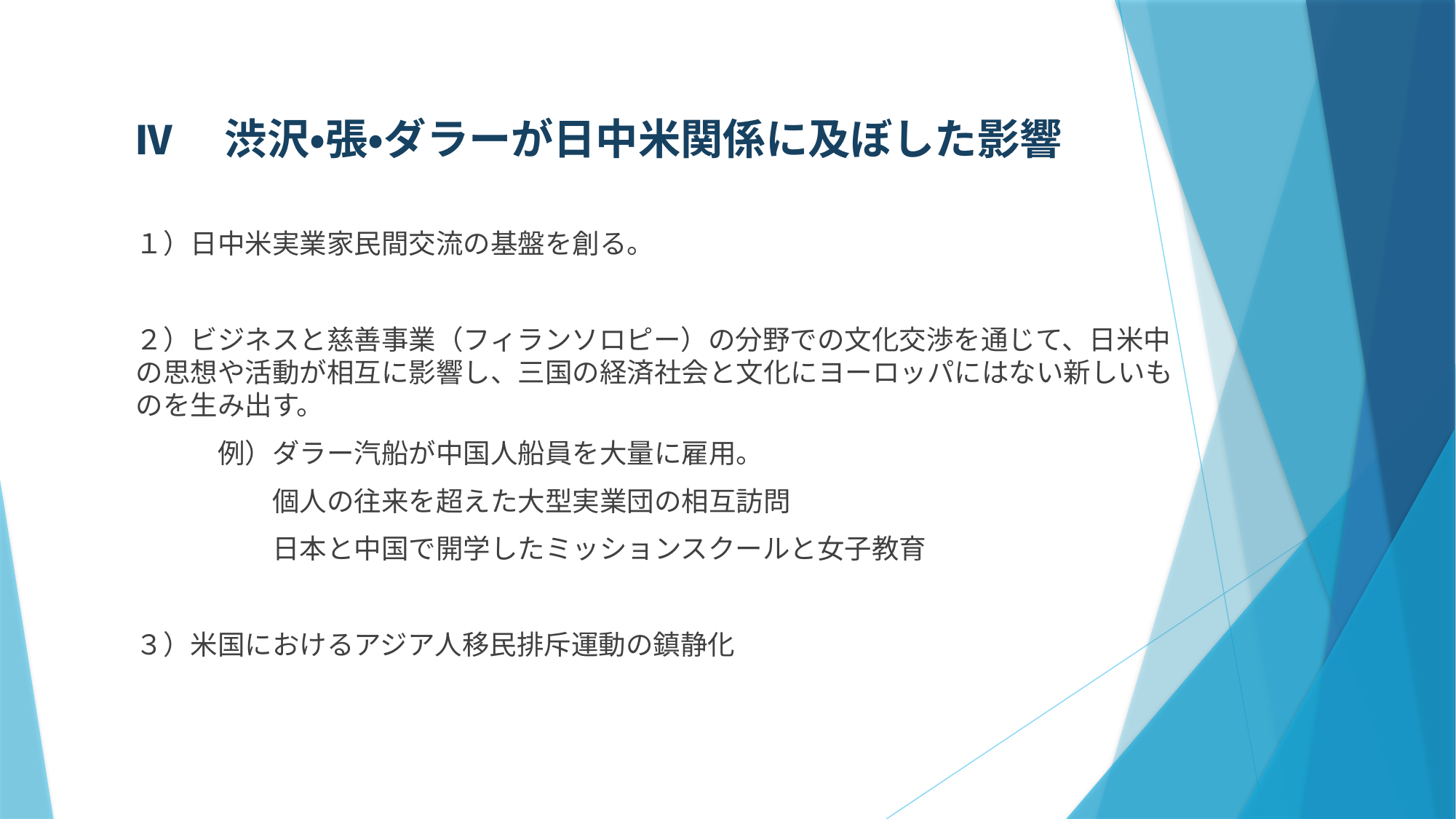

IV　渋沢・張・ダラーが日中米関係に及ぼした影響

１）日中米実業家民間交流の基盤を創る。

２）ビジネスと慈善事業（フィランソロピー）の分野での文化交渉を通じて、日米中の思想や活動が相互に影響し、三国の経済社会と文化にヨーロッパにはない新しいものを生み出す。
　　　例）ダラー汽船が中国人船員を大量に雇用。
　　　　　個人の往来を超えた大型実業団の相互訪問
　　　　　日本と中国で開学したミッションスクールと女子教育

３）米国におけるアジア人移民排斥運動の鎮静化